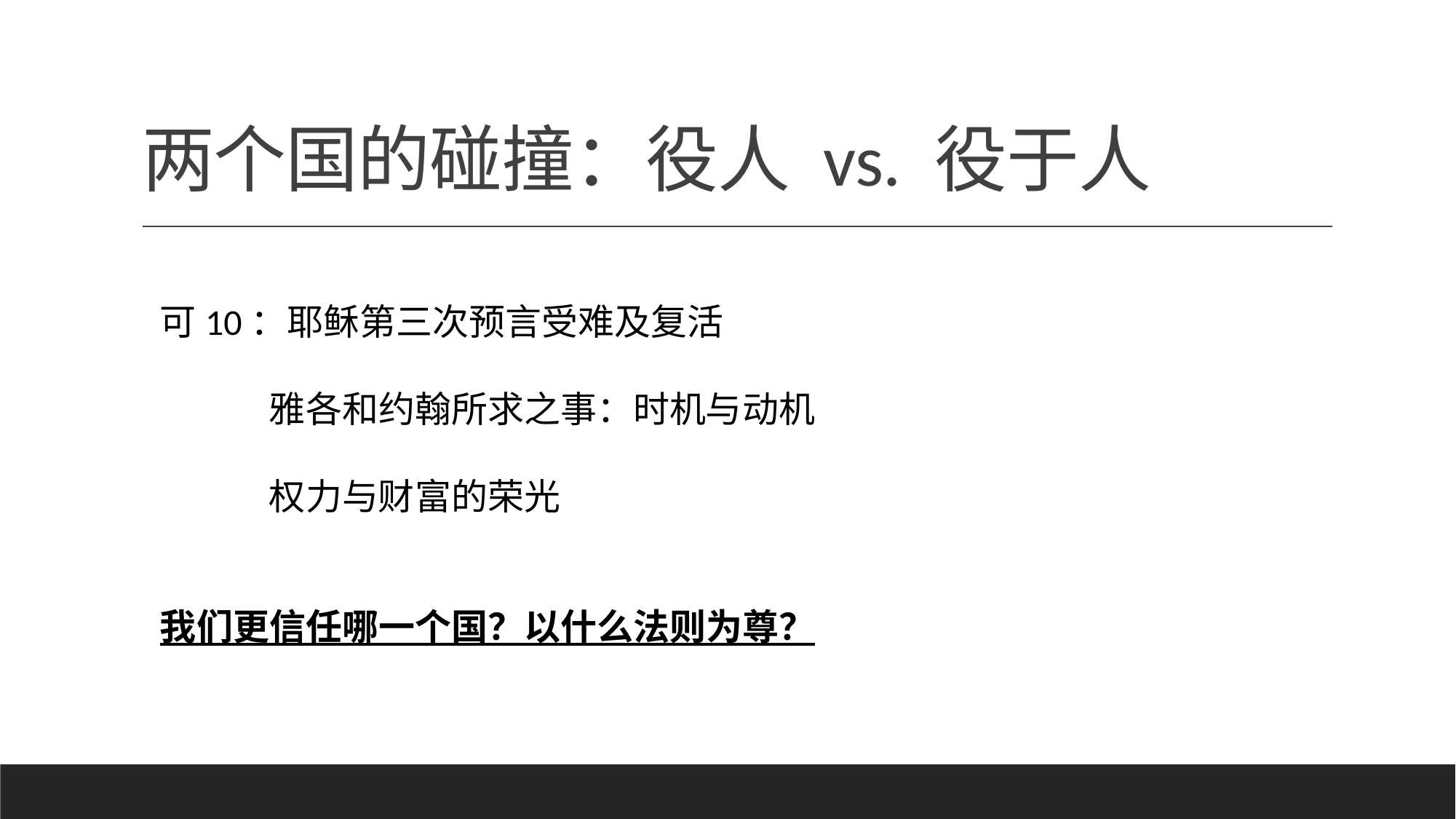

# 两个国的碰撞：役人 vs. 役于人
可10：耶稣第三次预言受难及复活

	雅各和约翰所求之事：时机与动机

	权力与财富的荣光
我们更信任哪一个国？以什么法则为尊？